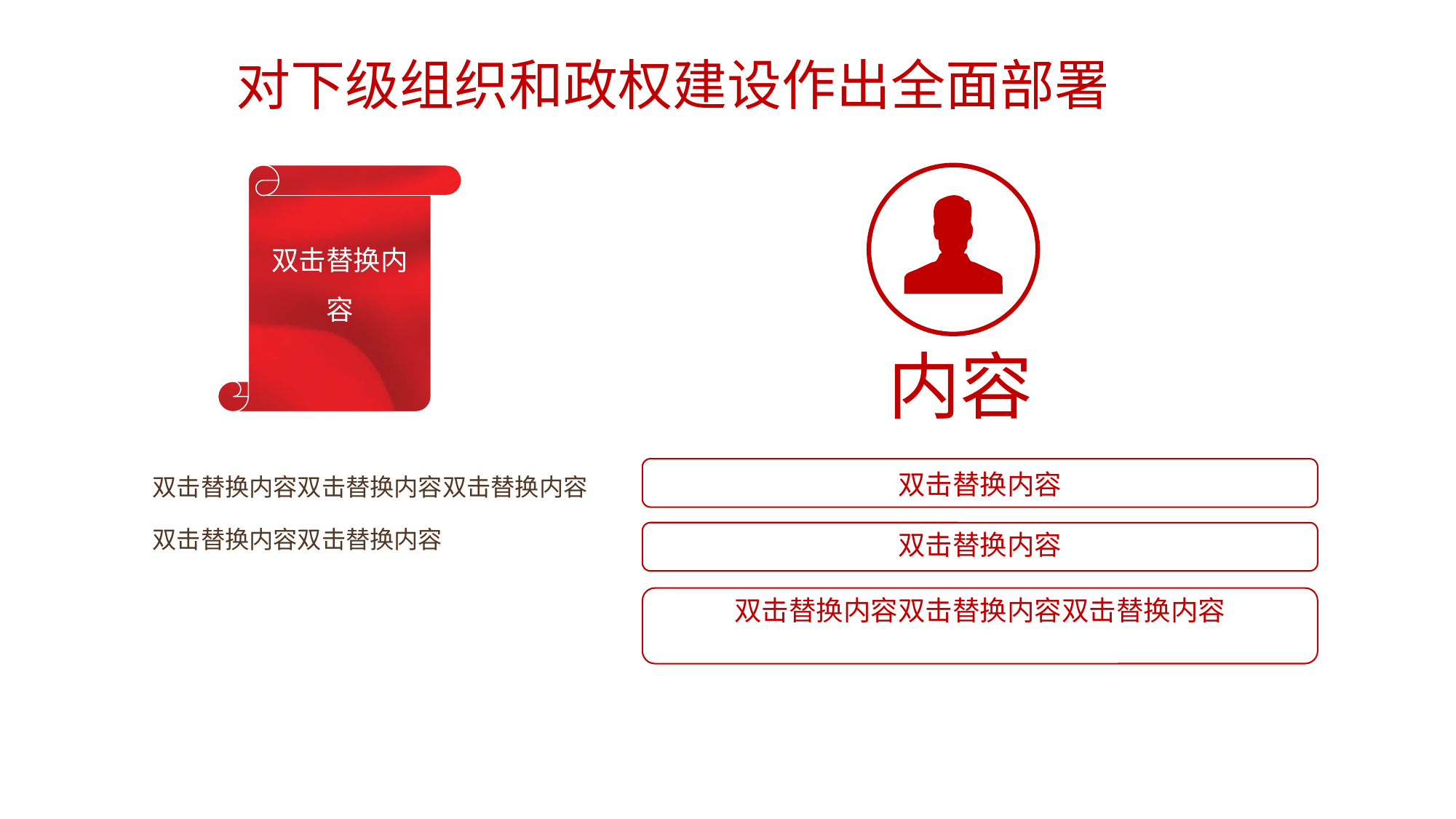

对下级组织和政权建设作出全面部署

双击替换内容

内容
双击替换内容双击替换内容双击替换内容双击替换内容双击替换内容

双击替换内容

双击替换内容

双击替换内容双击替换内容双击替换内容